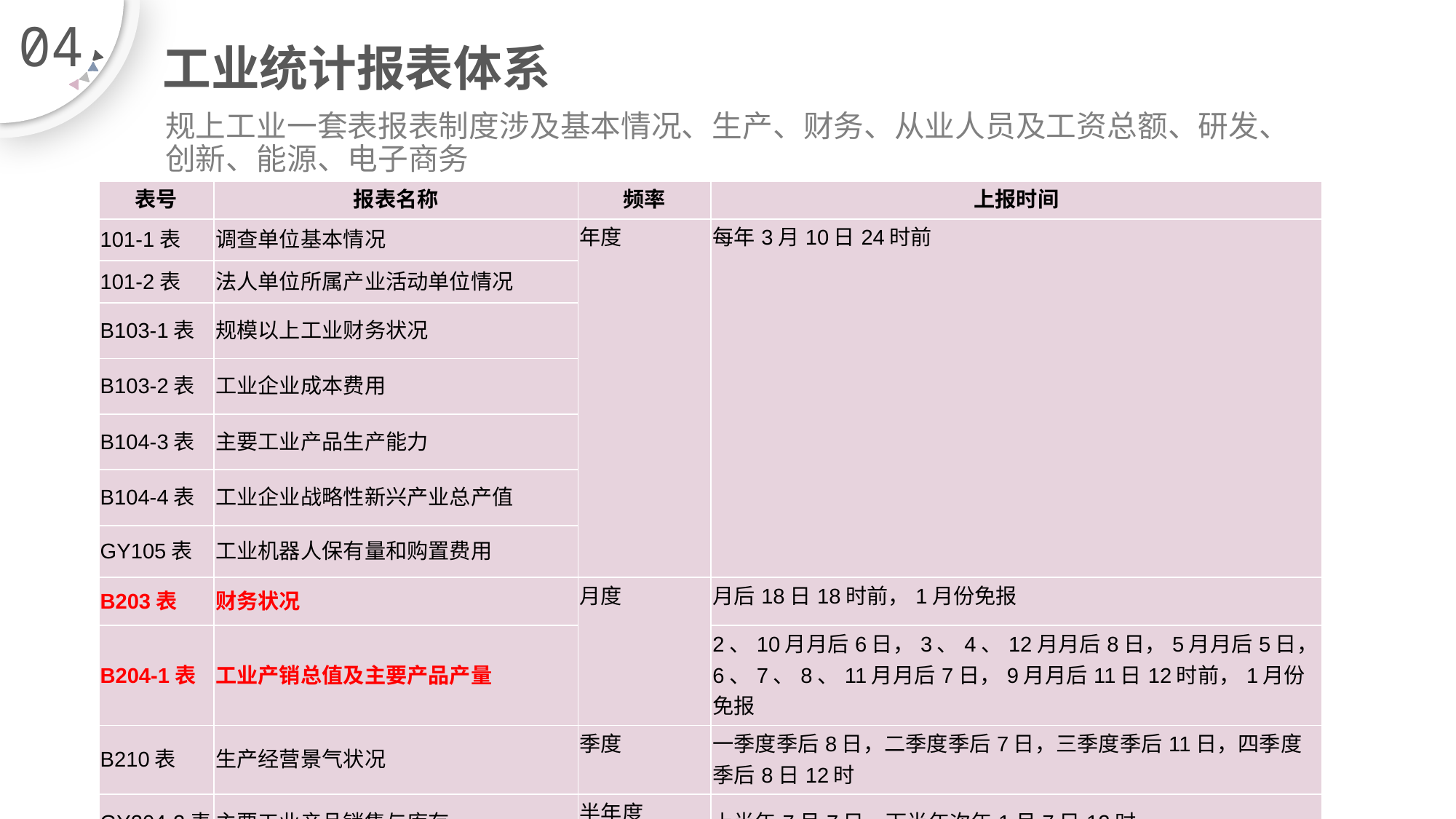

04

工业统计报表体系
规上工业一套表报表制度涉及基本情况、生产、财务、从业人员及工资总额、研发、创新、能源、电子商务
| 表号 | 报表名称 | 频率 | 上报时间 |
| --- | --- | --- | --- |
| 101-1表 | 调查单位基本情况 | 年度 | 每年3月10日24时前 |
| 101-2表 | 法人单位所属产业活动单位情况 |  |  |
| B103-1表 | 规模以上工业财务状况 |  |  |
| B103-2表 | 工业企业成本费用 |  |  |
| B104-3表 | 主要工业产品生产能力 |  |  |
| B104-4表 | 工业企业战略性新兴产业总产值 |  |  |
| GY105表 | 工业机器人保有量和购置费用 |  |  |
| B203表 | 财务状况 | 月度 | 月后18日18时前，1月份免报 |
| B204-1表 | 工业产销总值及主要产品产量 |  | 2、10月月后6日，3、4、12月月后8日，5月月后5日，6、7、8、11月月后7日，9月月后11日12时前，1月份免报 |
| B210表 | 生产经营景气状况 | 季度 | 一季度季后8日，二季度季后7日，三季度季后11日，四季度季后8日12时 |
| GY204-2表 | 主要工业产品销售与库存 | 半年度 | 上半年7月7日，下半年次年1月7日12时 |